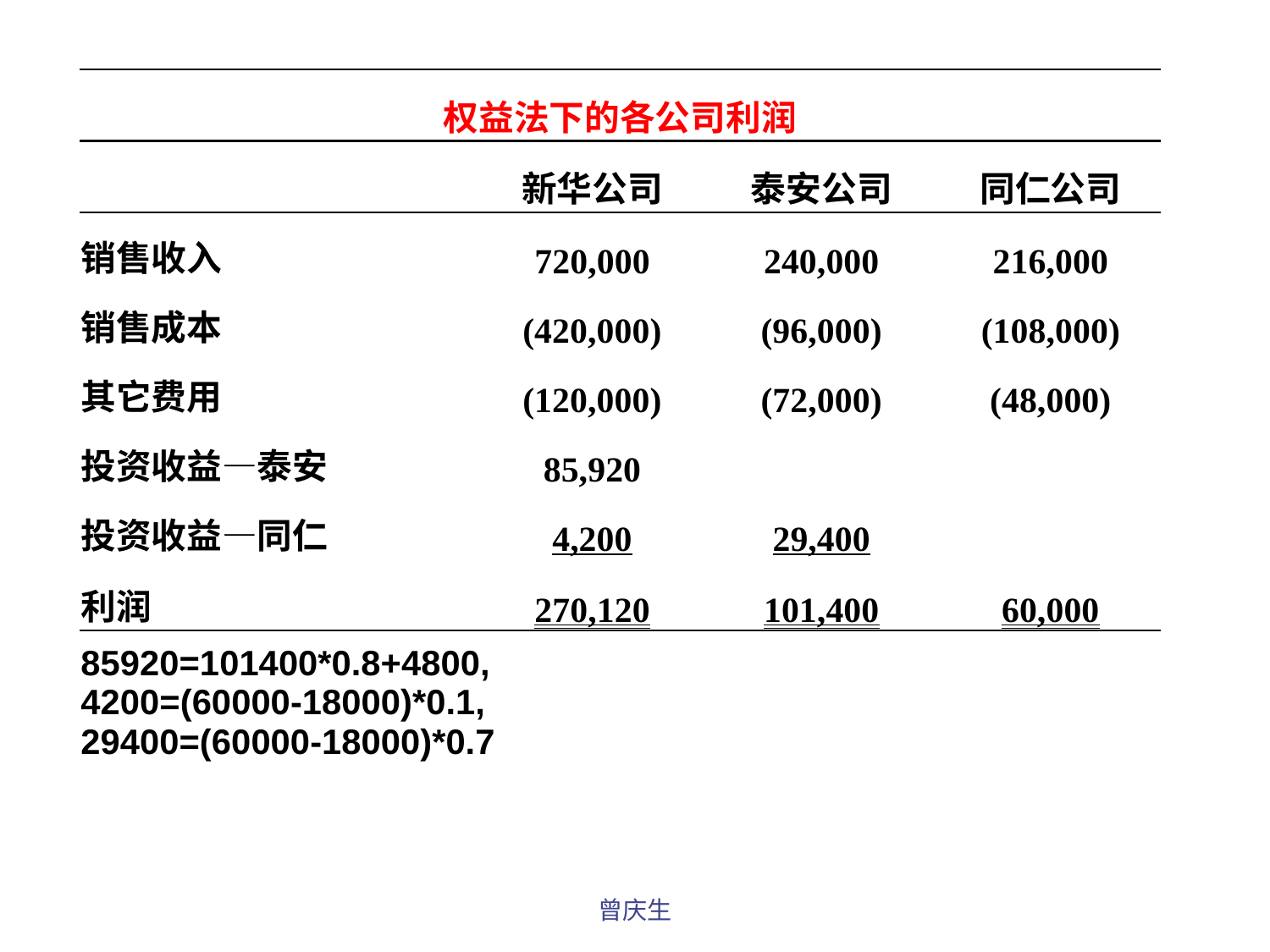

| 权益法下的各公司利润 |  |  |  |
| --- | --- | --- | --- |
|  | 新华公司 | 泰安公司 | 同仁公司 |
| 销售收入 | 720,000 | 240,000 | 216,000 |
| 销售成本 | (420,000) | (96,000) | (108,000) |
| 其它费用 | (120,000) | (72,000) | (48,000) |
| 投资收益—泰安 | 85,920 |  |  |
| 投资收益—同仁 | 4,200 | 29,400 |  |
| 利润 | 270,120 | 101,400 | 60,000 |
| 85920=101400\*0.8+4800, 4200=(60000-18000)\*0.1, 29400=(60000-18000)\*0.7 |  |  |  |
曾庆生